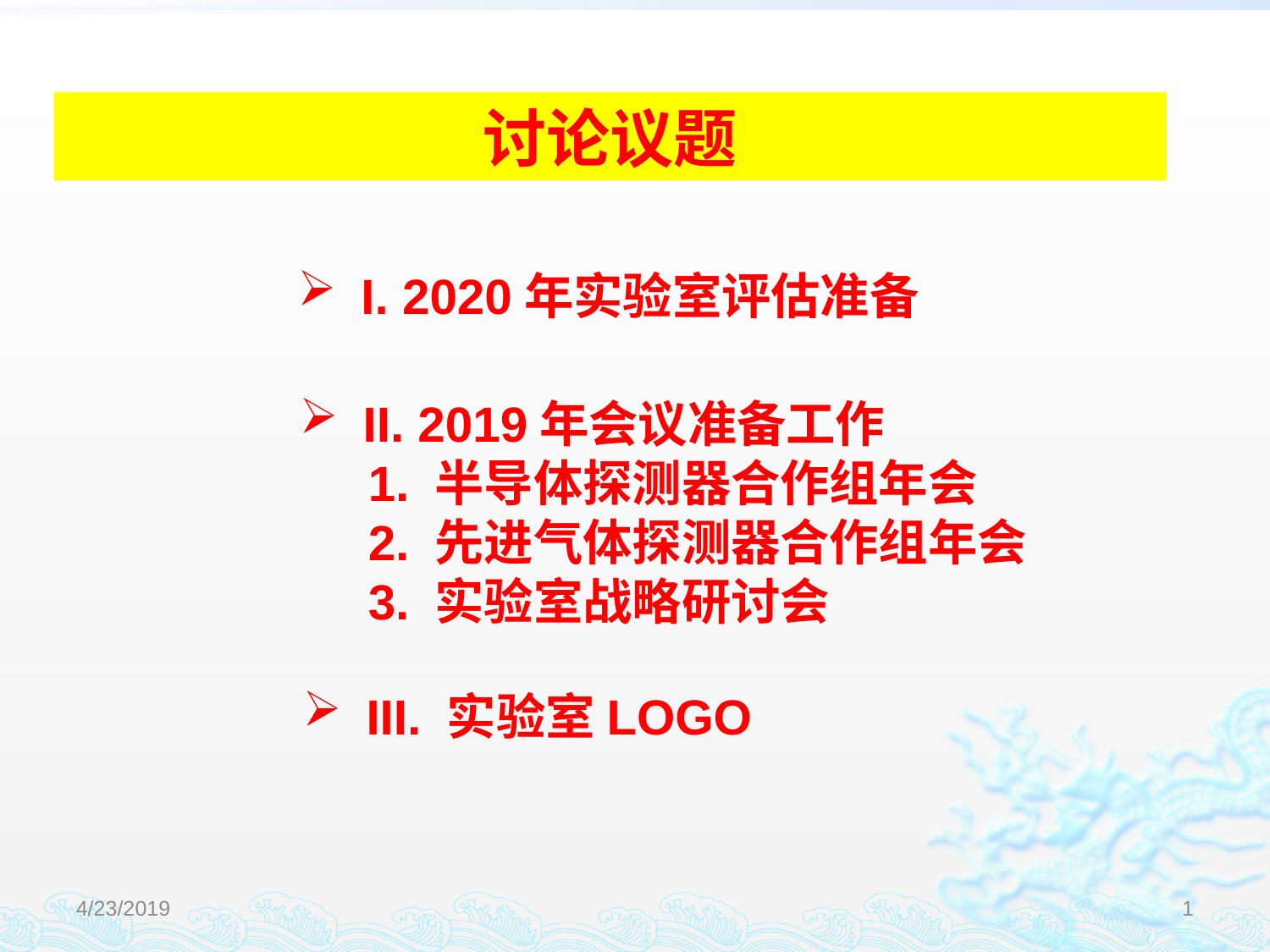

讨论议题
I. 2020年实验室评估准备
II. 2019年会议准备工作
     1. 半导体探测器合作组年会
     2. 先进气体探测器合作组年会
     3. 实验室战略研讨会
III. 实验室LOGO
4/23/2019
1